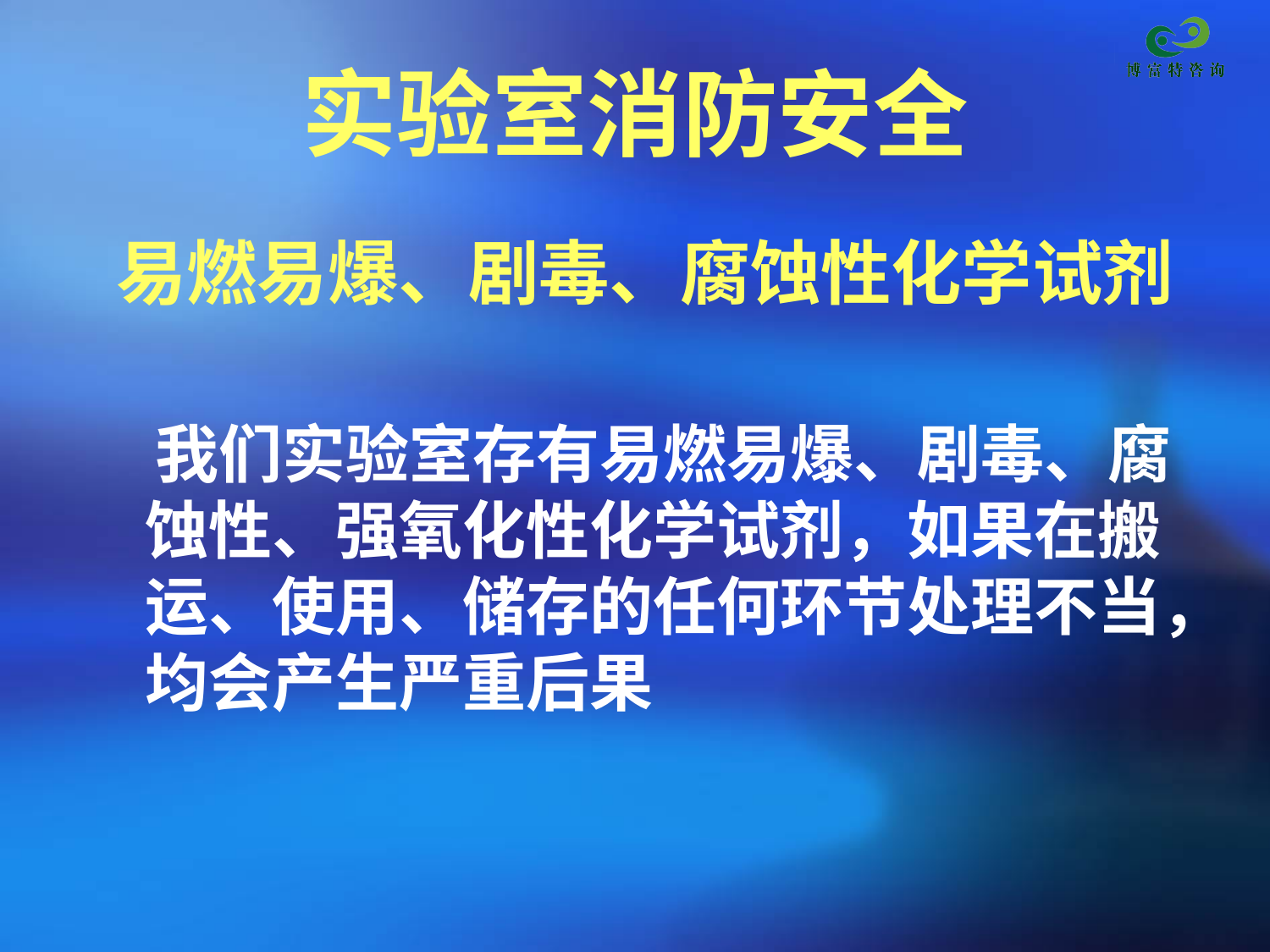

# 实验室消防安全
易燃易爆、剧毒、腐蚀性化学试剂

   我们实验室存有易燃易爆、剧毒、腐蚀性、强氧化性化学试剂，如果在搬运、使用、储存的任何环节处理不当，均会产生严重后果